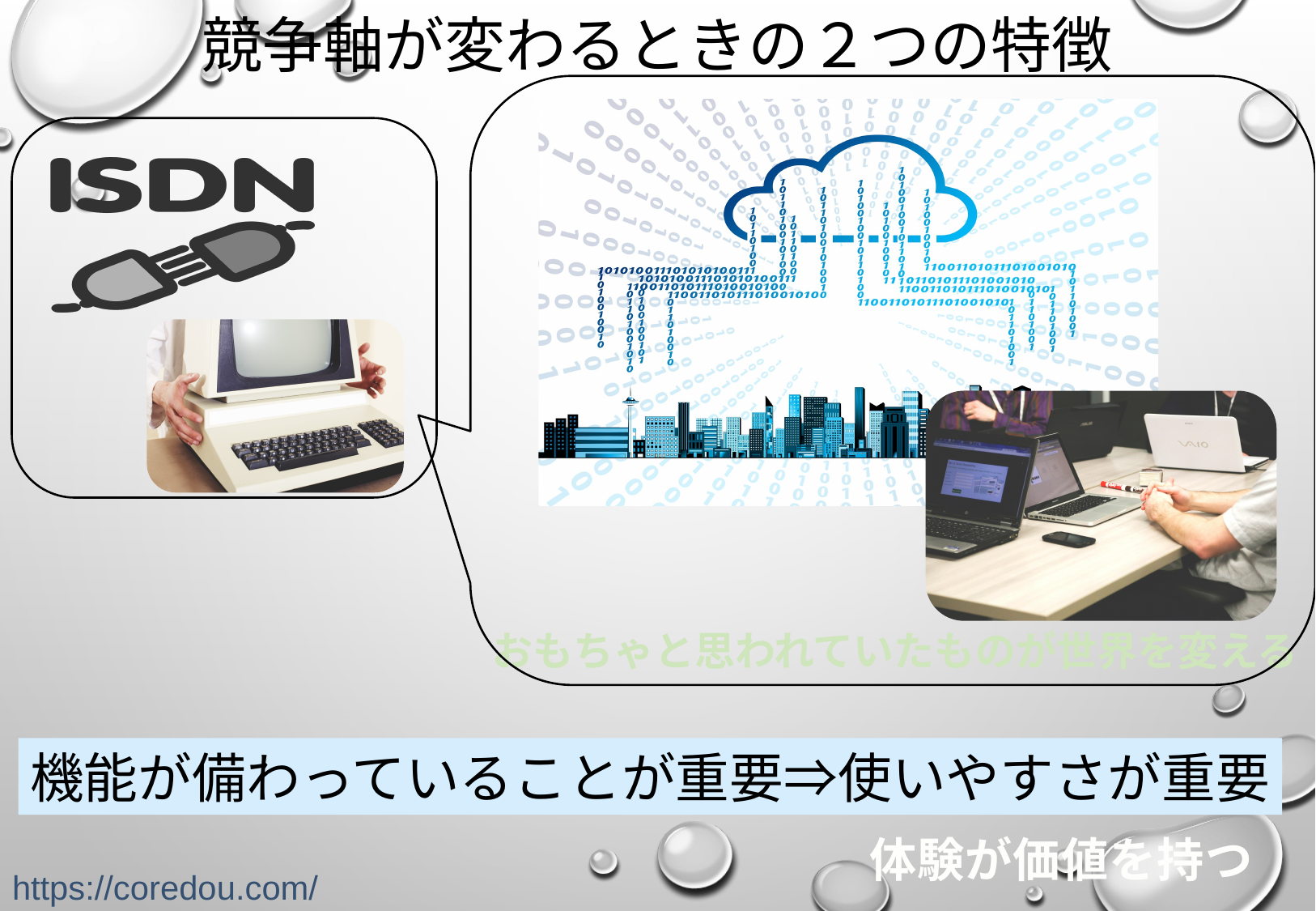

# 競争軸が変わるときの２つの特徴

おもちゃと思われていたものが世界を変える

機能が備わっていることが重要⇒使いやすさが重要
体験が価値を持つ
https://coredou.com/